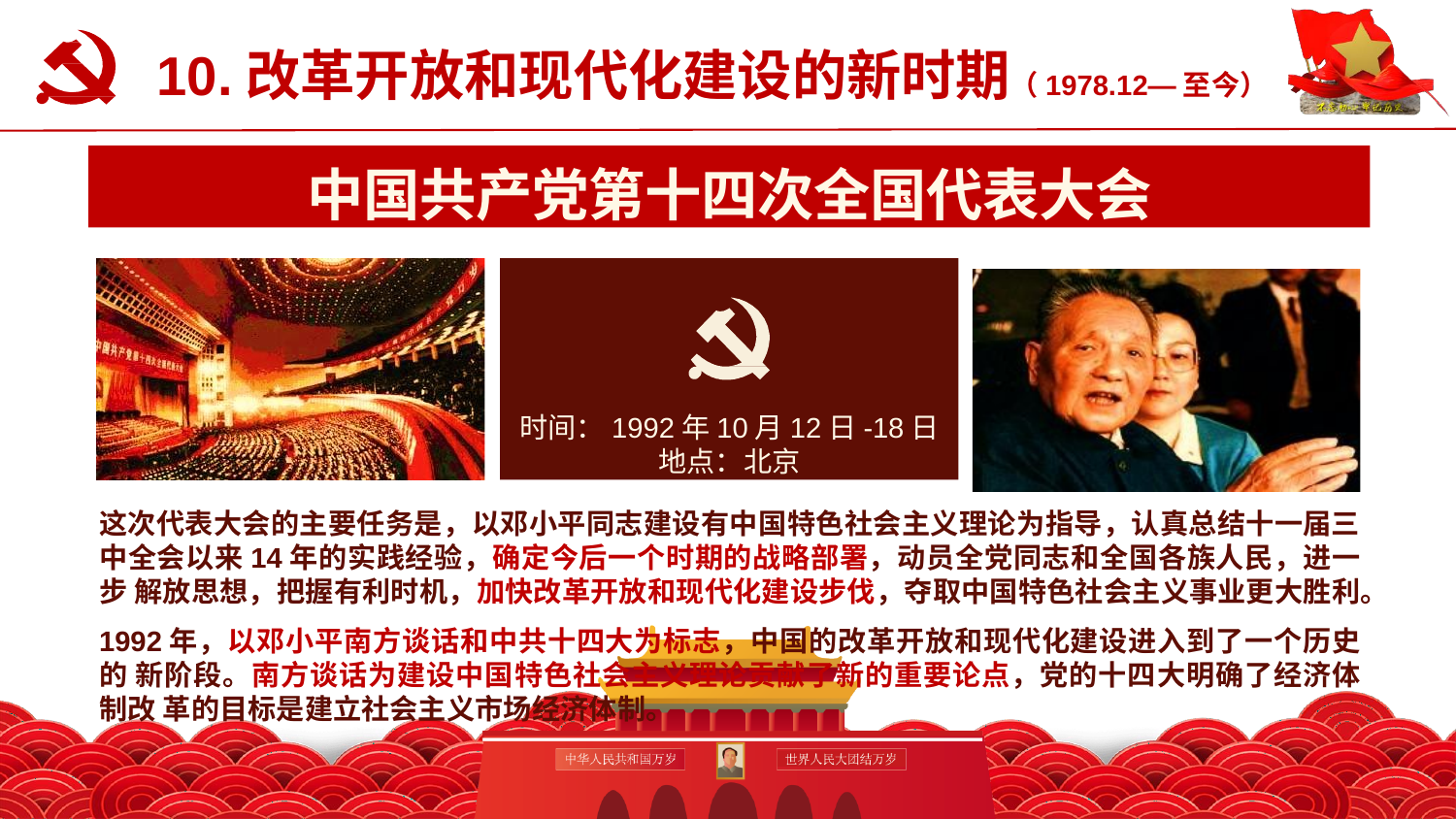

10.改革开放和现代化建设的新时期（1978.12—至今）
认真学习党史新中国史

中国共产党第十四次全国代表大会

时间：1992年10月12日-18日
地点：北京
这次代表大会的主要任务是，以邓小平同志建设有中国特色社会主义理论为指导，认真总结十一届三 中全会以来14年的实践经验，确定今后一个时期的战略部署，动员全党同志和全国各族人民，进一步 解放思想，把握有利时机，加快改革开放和现代化建设步伐，夺取中国特色社会主义事业更大胜利。
1992年，以邓小平南方谈话和中共十四大为标志，中国的改革开放和现代化建设进入到了一个历史的 新阶段。南方谈话为建设中国特色社会主义理论贡献了新的重要论点，党的十四大明确了经济体制改 革的目标是建立社会主义市场经济体制。